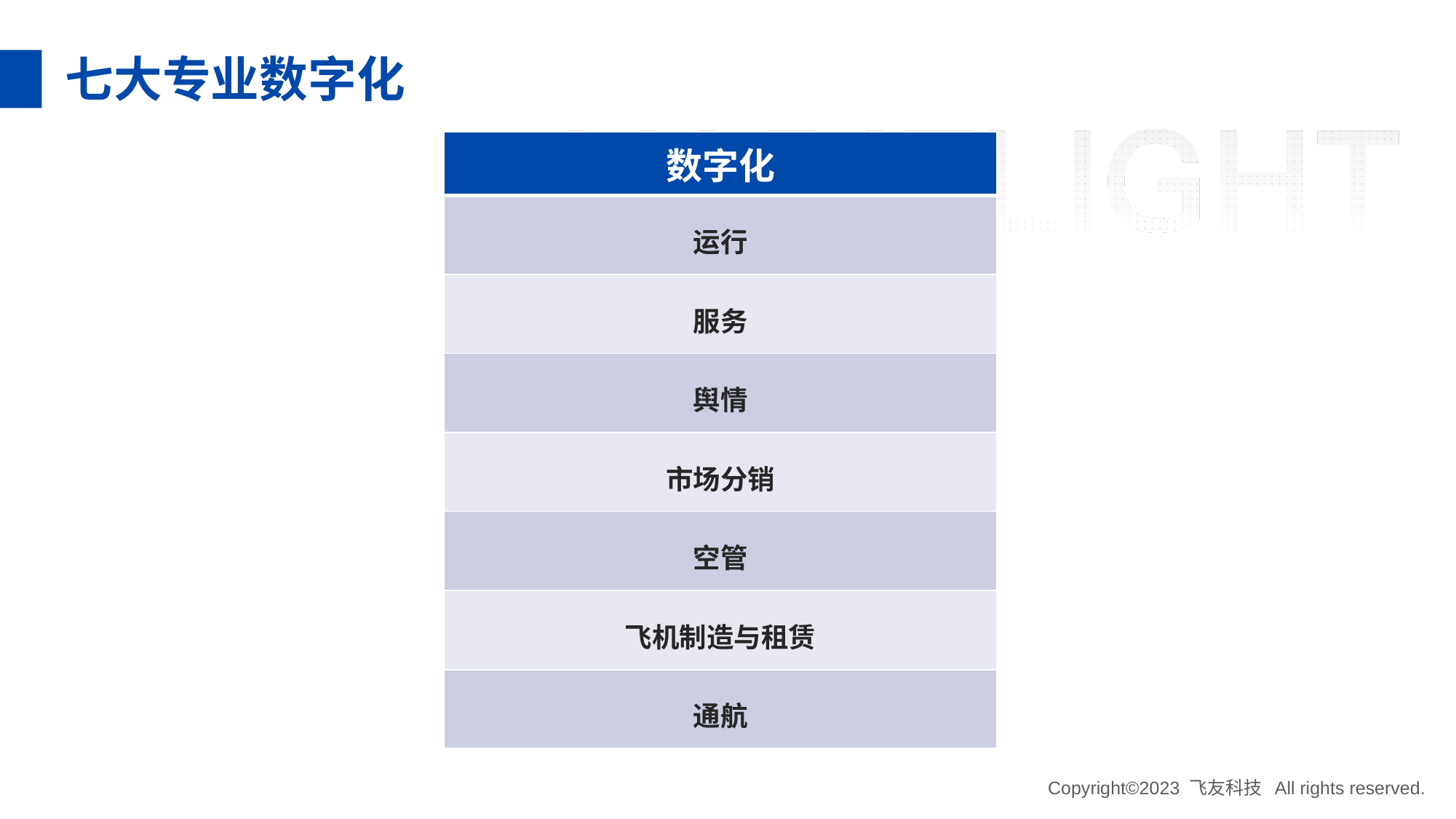

七大专业数字化
| 数字化 |
| --- |
| 运行 |
| 服务 |
| 舆情 |
| 市场分销 |
| 空管 |
| 飞机制造与租赁 |
| 通航 |